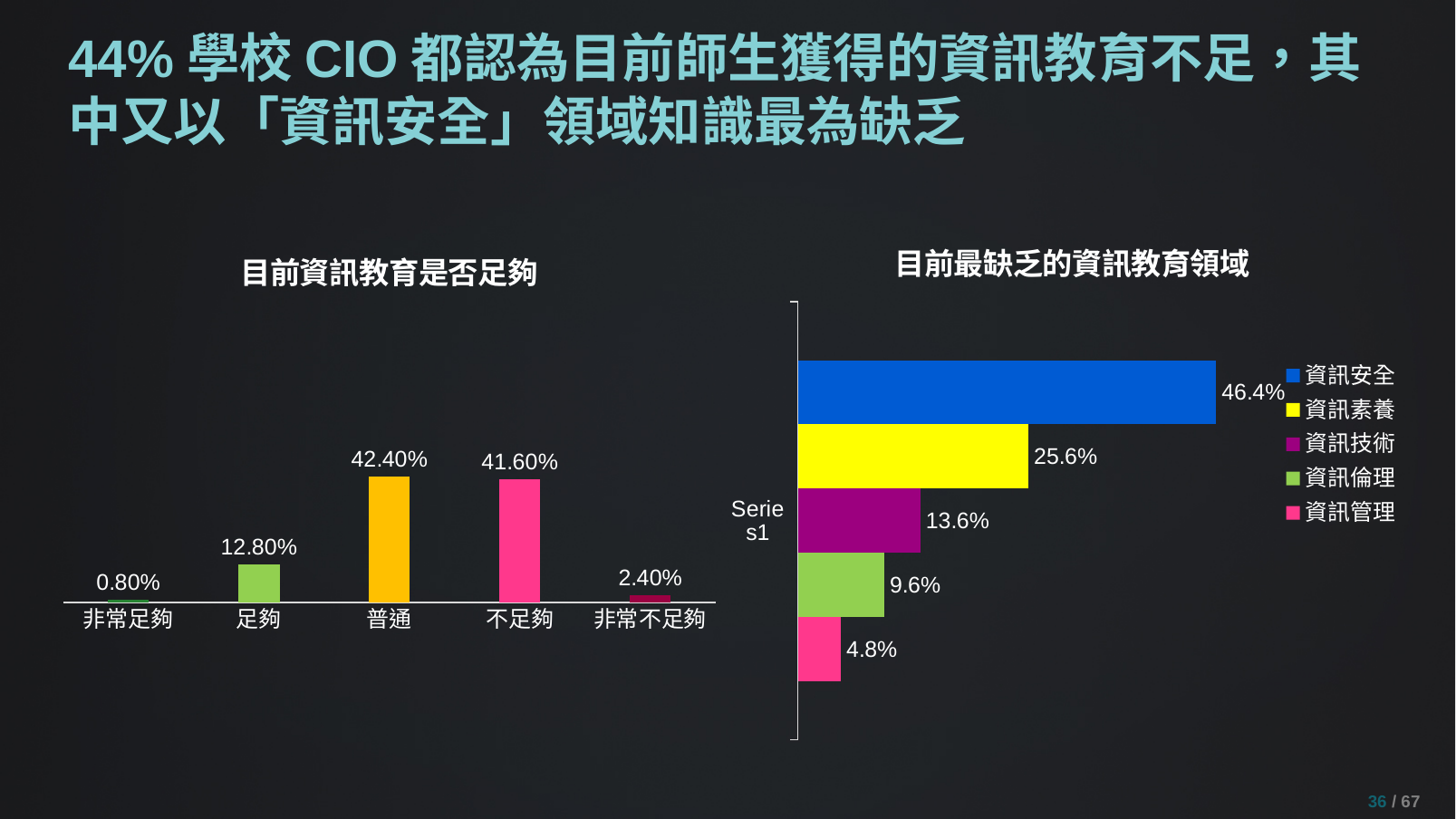

# 44%學校CIO都認為目前師生獲得的資訊教育不足，其中又以「資訊安全」領域知識最為缺乏

### Chart: 目前最缺乏的資訊教育領域

| Category | 資訊管理 | 資訊倫理 | 資訊技術 | 資訊素養 | 資訊安全 |
|---|---|---|---|---|---|
|  | 0.048 | 0.096 | 0.136 | 0.256 | 0.464 |

### Chart:

| Category | 目前資訊教育是否足夠 |
|---|---|
| 非常足夠 | 0.008 |
| 足夠 | 0.128 |
| 普通 | 0.424 |
| 不足夠 | 0.416 |
| 非常不足夠 | 0.024 |